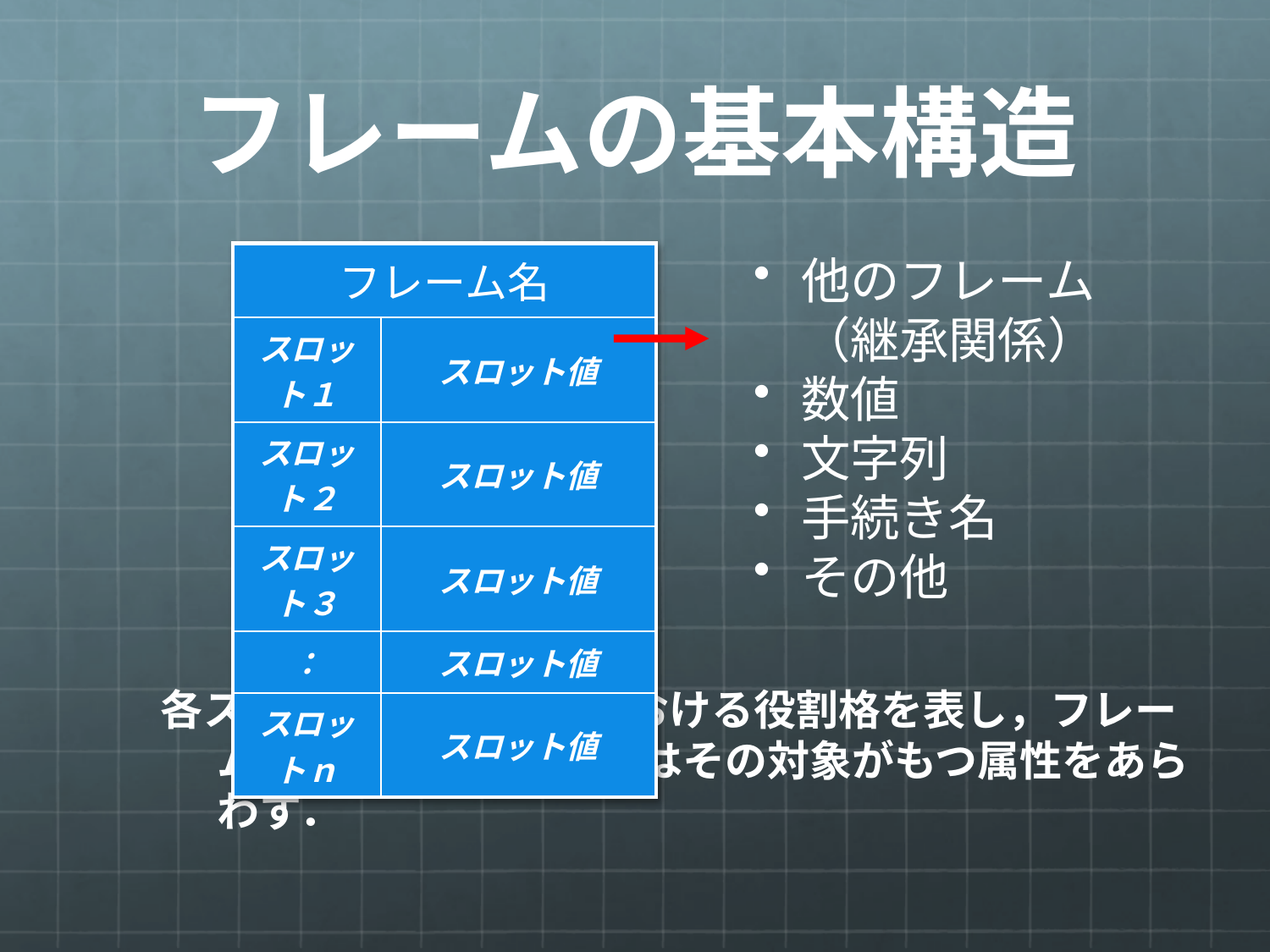

# フレームの基本構造
| フレーム名 |  |
| --- | --- |
| スロット１ | スロット値 |
| スロット２ | スロット値 |
| スロット３ | スロット値 |
| ： | スロット値 |
| スロットｎ | スロット値 |
他のフレーム（継承関係）
数値
文字列
手続き名
その他

各スロットはその事象における役割格を表し，フレームが対象を表す場合にはその対象がもつ属性をあらわす．